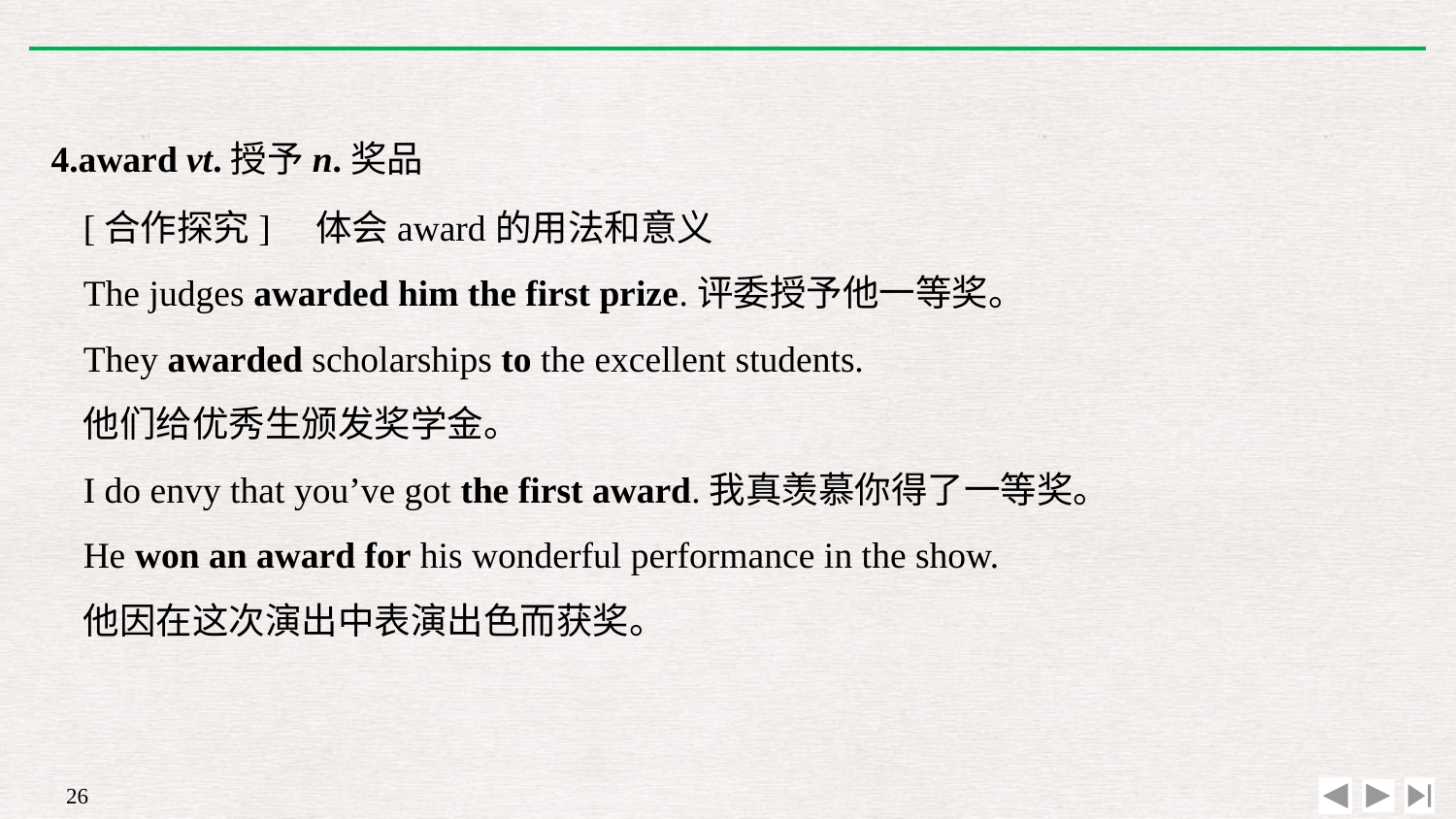

4.award vt.授予n.奖品
[合作探究]　体会award的用法和意义
The judges awarded him the first prize.评委授予他一等奖。
They awarded scholarships to the excellent students.
他们给优秀生颁发奖学金。
I do envy that you’ve got the first award.我真羡慕你得了一等奖。
He won an award for his wonderful performance in the show.
他因在这次演出中表演出色而获奖。